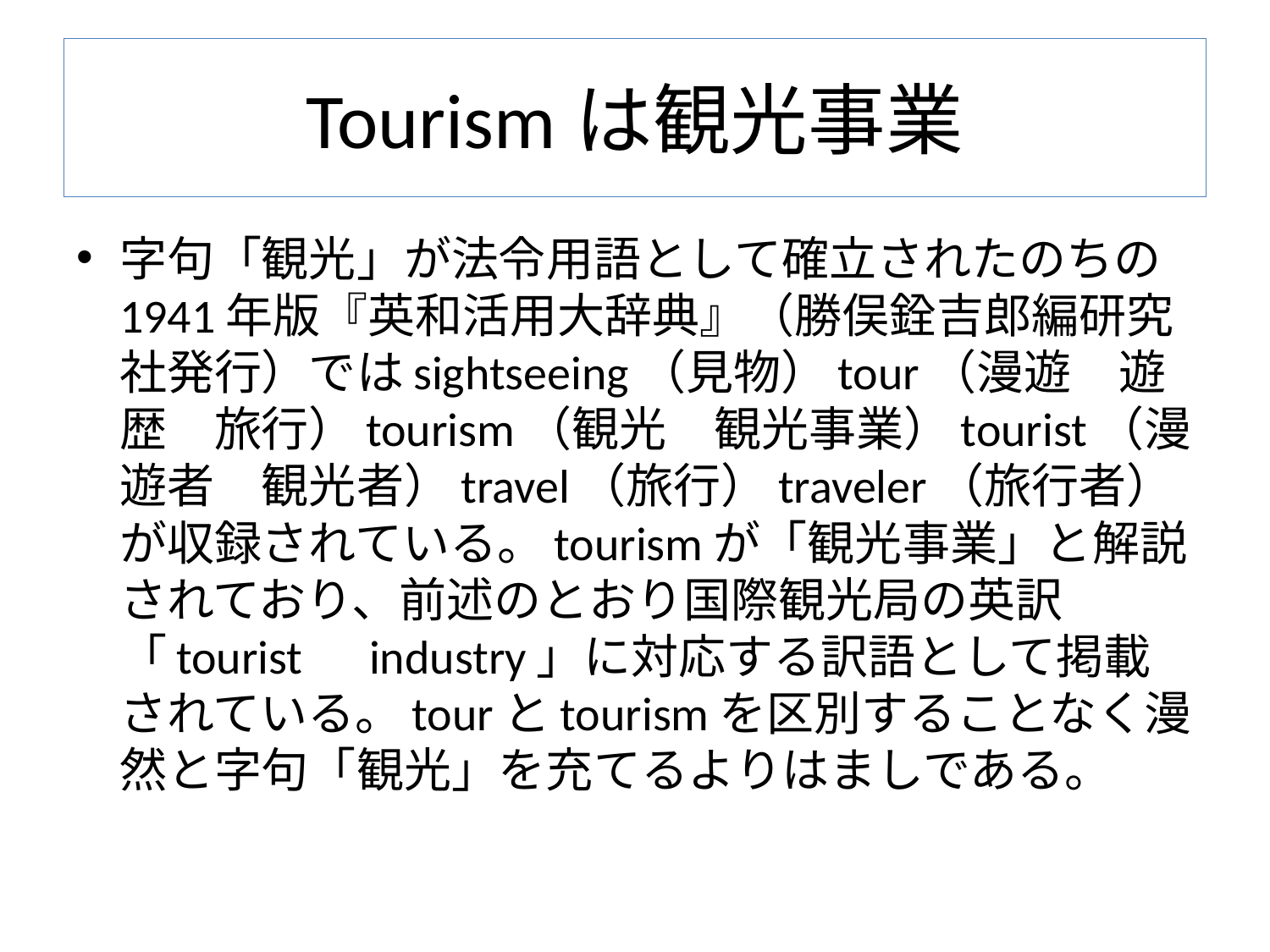

# Tourismは観光事業
字句「観光」が法令用語として確立されたのちの1941年版『英和活用大辞典』（勝俣銓吉郎編研究社発行）ではsightseeing（見物）tour（漫遊　遊歴　旅行）tourism（観光　観光事業）tourist（漫遊者　観光者）travel（旅行）traveler（旅行者）が収録されている。tourismが「観光事業」と解説されており、前述のとおり国際観光局の英訳「tourist　industry」に対応する訳語として掲載されている。tourとtourismを区別することなく漫然と字句「観光」を充てるよりはましである。